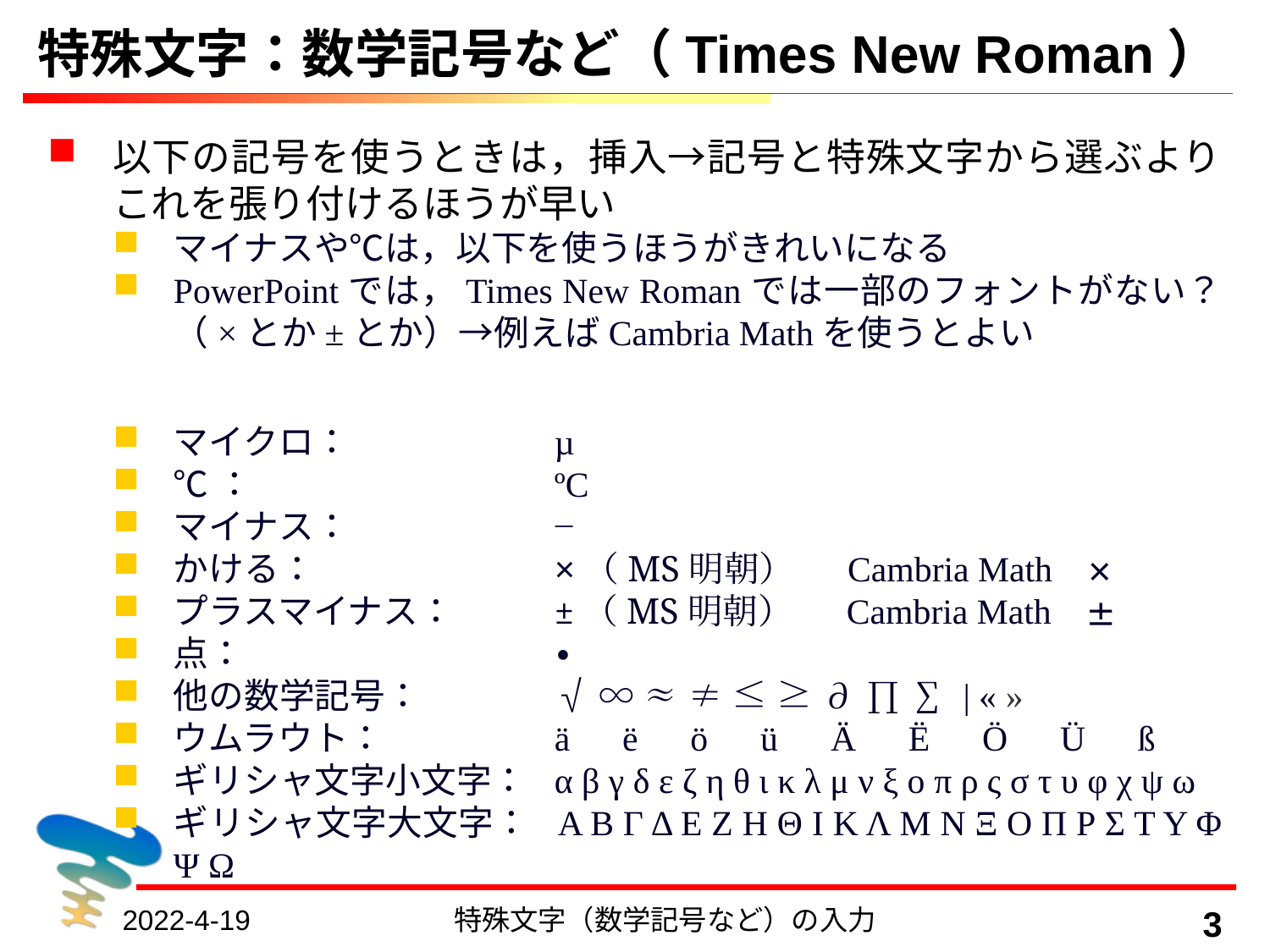

# 特殊文字：数学記号など（Times New Roman）
以下の記号を使うときは，挿入→記号と特殊文字から選ぶよりこれを張り付けるほうが早い
マイナスや℃は，以下を使うほうがきれいになる
PowerPointでは，Times New Romanでは一部のフォントがない？（×とか±とか）→例えばCambria Mathを使うとよい

マイクロ：		µ
℃：			ºC
マイナス：		−
かける：		×（MS明朝）　 Cambria Math    ×
プラスマイナス：	±（MS明朝）　 Cambria Math    ±
点：			∙
他の数学記号：		√ ∞ ≈ ≠ ≤ ≥ ∂ ∏ ∑ | « »
ウムラウト：		ä　ë　ö　ü　Ä　Ë　Ö　Ü　ß
ギリシャ文字小文字：	α β γ δ ε ζ η θ ι κ λ μ ν ξ ο π ρ ς σ τ υ φ χ ψ ω
ギリシャ文字大文字：	Α Β Γ Δ Ε Ζ Η Θ Ι Κ Λ Μ Ν Ξ Ο Π Ρ Σ Τ Υ Φ Ψ Ω

2022-4-19
特殊文字（数学記号など）の入力
3